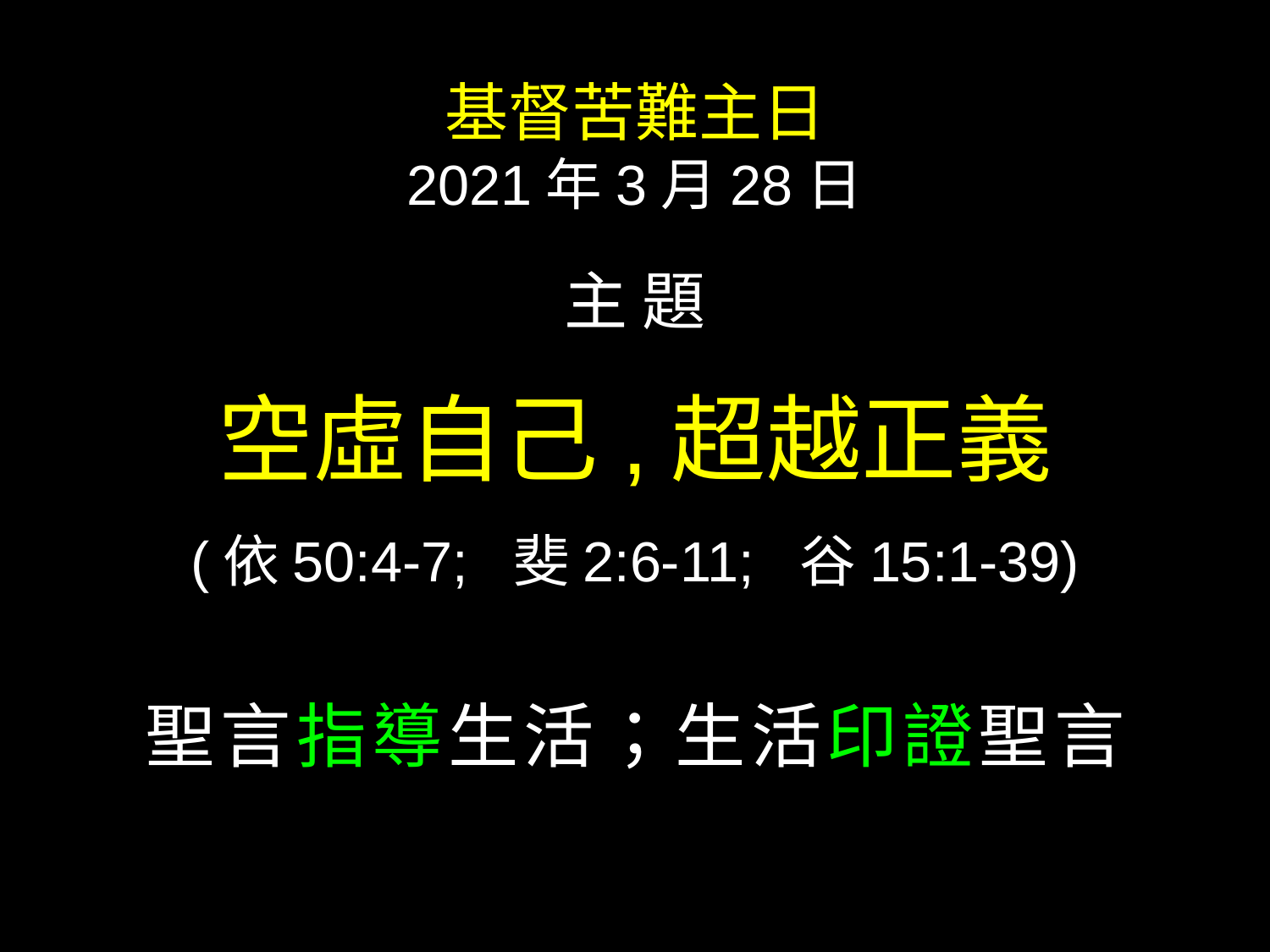

基督苦難主日
2021年3月28日

主 題
空虛自己,超越正義
(依50:4-7;  斐2:6-11;  谷15:1-39)
聖言指導生活；生活印證聖言